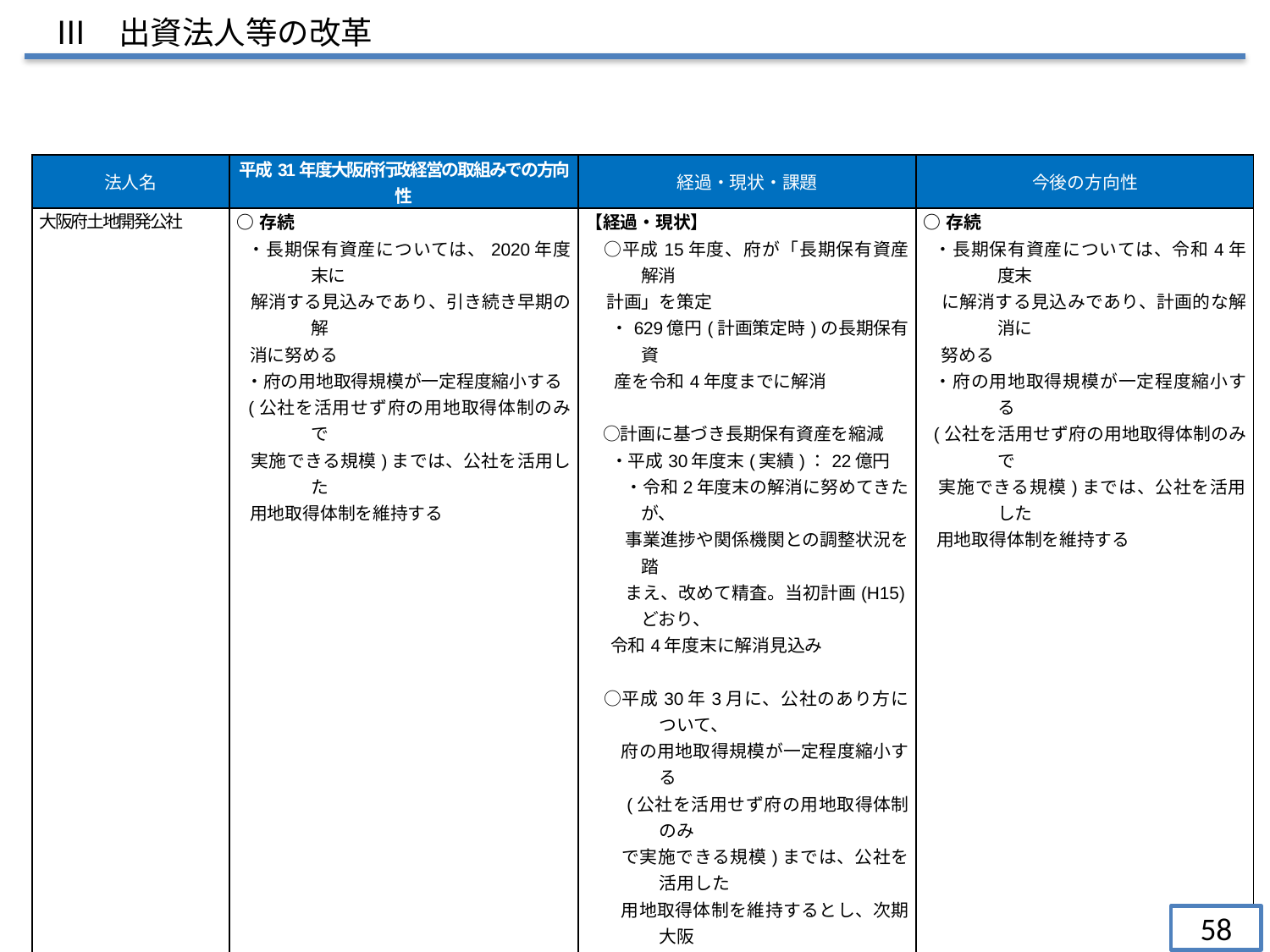

Ⅲ　出資法人等の改革
| 法人名 | 平成31年度大阪府行政経営の取組みでの方向性 | 経過・現状・課題 | 今後の方向性 |
| --- | --- | --- | --- |
| 大阪府土地開発公社 | ○存続 ・長期保有資産については、2020年度末に 解消する見込みであり、引き続き早期の解 消に努める ・府の用地取得規模が一定程度縮小する (公社を活用せず府の用地取得体制のみで 実施できる規模)までは、公社を活用した 用地取得体制を維持する | 【経過・現状】 　○平成15年度、府が「長期保有資産解消 計画」を策定 ・629億円(計画策定時)の長期保有資 産を令和4年度までに解消 　○計画に基づき長期保有資産を縮減 ・平成30年度末(実績)：22億円 　　 ・令和2年度末の解消に努めてきたが、 　　 事業進捗や関係機関との調整状況を踏 　　 まえ、改めて精査。当初計画(H15)どおり、 令和4年度末に解消見込み 　○平成30年3月に、公社のあり方について、 　　府の用地取得規模が一定程度縮小する 　　(公社を活用せず府の用地取得体制のみ 　　で実施できる規模)までは、公社を活用した 　　用地取得体制を維持するとし、次期大阪 　　府都市整備中期計画(案)が策定(令和 　　2年度末予定)された段階で、事業量に 　　対応した公社の組織規模及び存続期間を 　　判断することとした | ○存続 ・長期保有資産については、令和4年度末 　に解消する見込みであり、計画的な解消に 　努める ・府の用地取得規模が一定程度縮小する (公社を活用せず府の用地取得体制のみで 実施できる規模)までは、公社を活用した 用地取得体制を維持する |
58